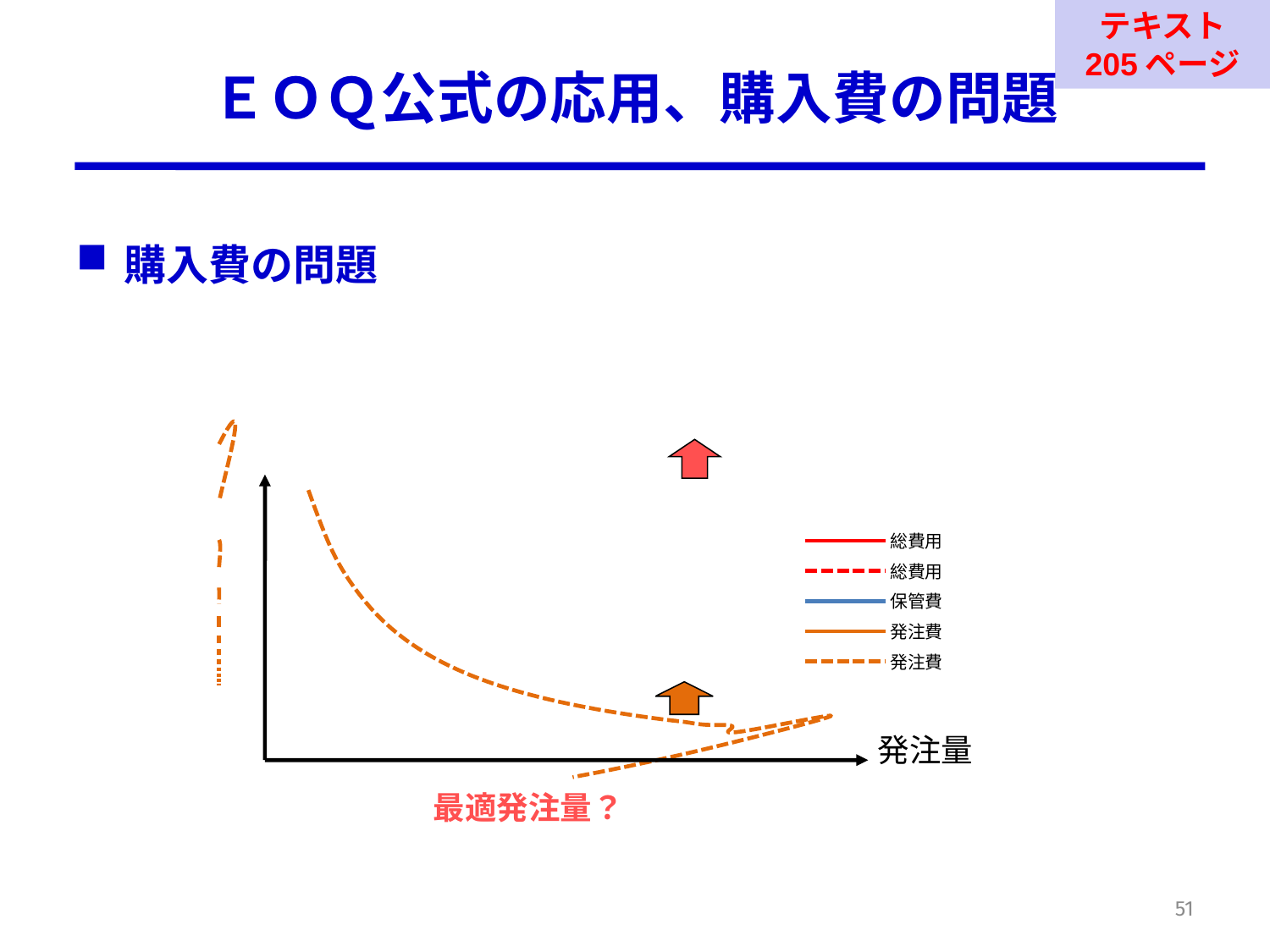

テキスト
205ページ
# ＥＯＱ公式の応用、購入費の問題
購入費の問題

### Chart

| Category | 総費用 | 総費用 | 保管費 | 発注費 | 発注費 |
|---|---|---|---|---|---|

発注量

最適発注量？
51